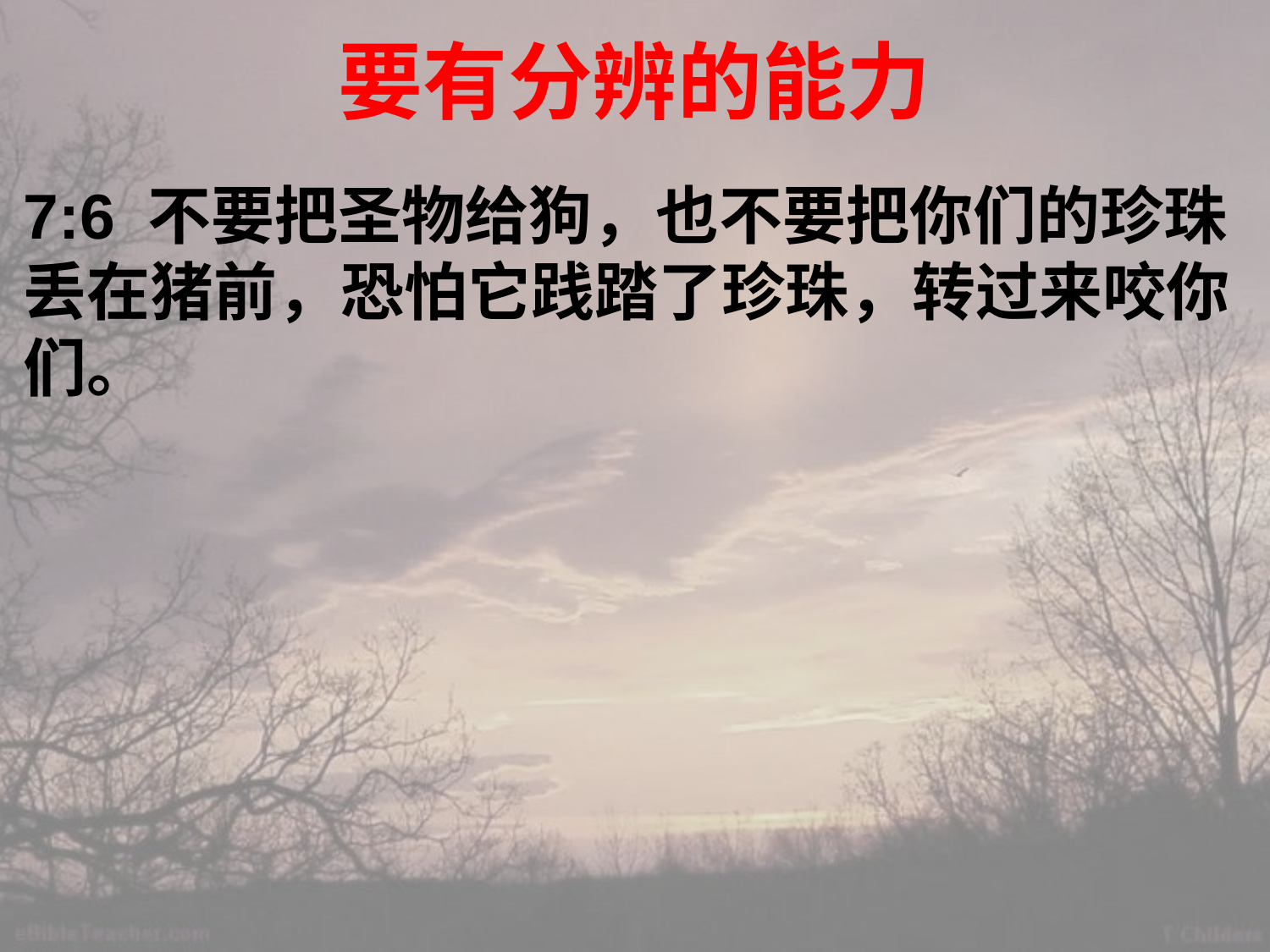

# 要有分辨的能力
7:6 不要把圣物给狗，也不要把你们的珍珠丢在猪前，恐怕它践踏了珍珠，转过来咬你们。